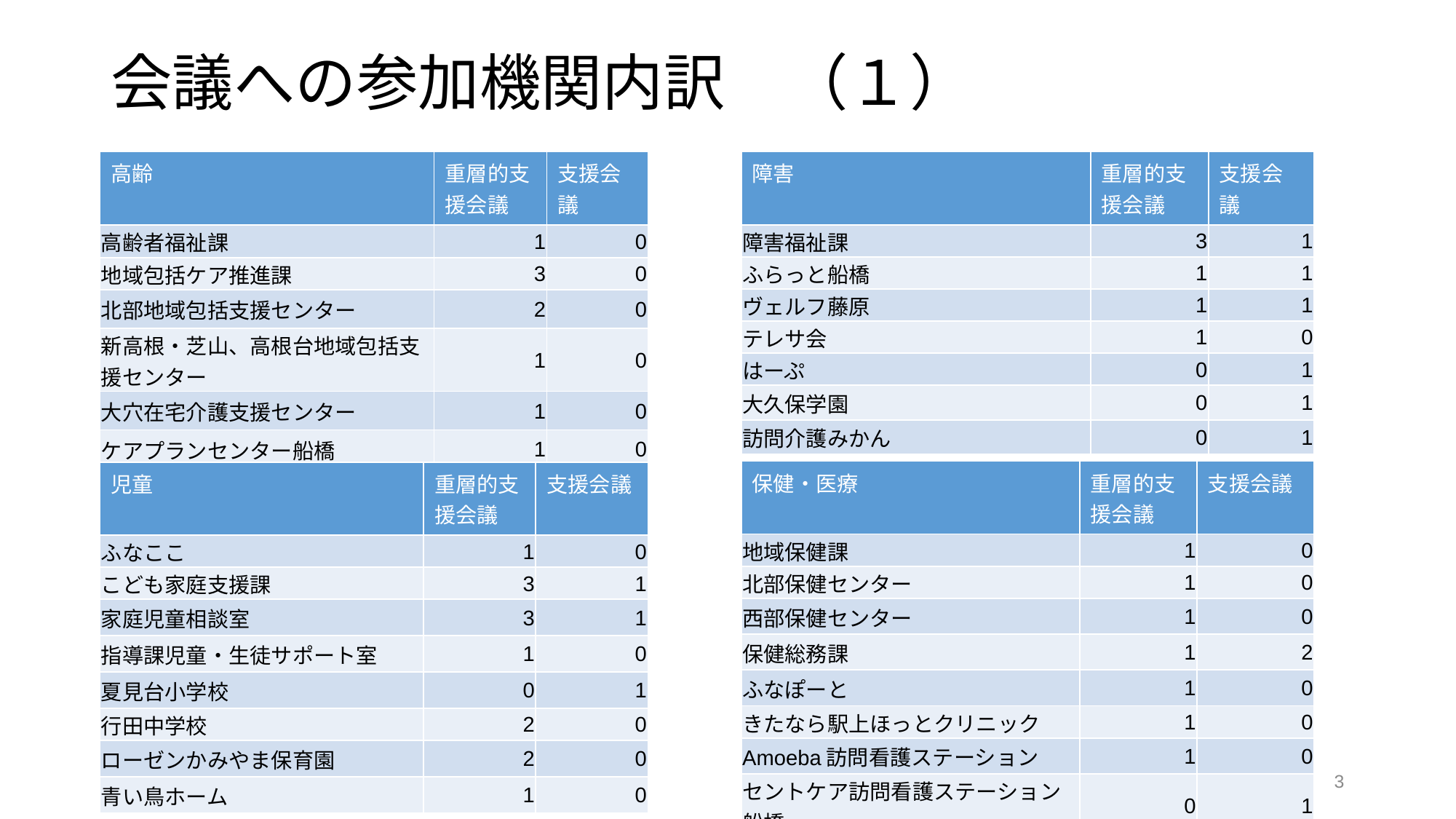

# 会議への参加機関内訳　（１）
| 高齢 | 重層的支援会議 | 支援会議 |
| --- | --- | --- |
| 高齢者福祉課 | 1 | 0 |
| 地域包括ケア推進課 | 3 | 0 |
| 北部地域包括支援センター | 2 | 0 |
| 新高根・芝山、高根台地域包括支援センター | 1 | 0 |
| 大穴在宅介護支援センター | 1 | 0 |
| ケアプランセンター船橋 | 1 | 0 |
| 障害 | 重層的支援会議 | 支援会議 |
| --- | --- | --- |
| 障害福祉課 | 3 | 1 |
| ふらっと船橋 | 1 | 1 |
| ヴェルフ藤原 | 1 | 1 |
| テレサ会 | 1 | 0 |
| はーぷ | 0 | 1 |
| 大久保学園 | 0 | 1 |
| 訪問介護みかん | 0 | 1 |
| 保健・医療 | 重層的支援会議 | 支援会議 |
| --- | --- | --- |
| 地域保健課 | 1 | 0 |
| 北部保健センター | 1 | 0 |
| 西部保健センター | 1 | 0 |
| 保健総務課 | 1 | 2 |
| ふなぽーと | 1 | 0 |
| きたなら駅上ほっとクリニック | 1 | 0 |
| Amoeba訪問看護ステーション | 1 | 0 |
| セントケア訪問看護ステーション船橋 | 0 | 1 |
| 児童 | 重層的支援会議 | 支援会議 |
| --- | --- | --- |
| ふなここ | 1 | 0 |
| こども家庭支援課 | 3 | 1 |
| 家庭児童相談室 | 3 | 1 |
| 指導課児童・生徒サポート室 | 1 | 0 |
| 夏見台小学校 | 0 | 1 |
| 行田中学校 | 2 | 0 |
| ローゼンかみやま保育園 | 2 | 0 |
| 青い鳥ホーム | 1 | 0 |
3